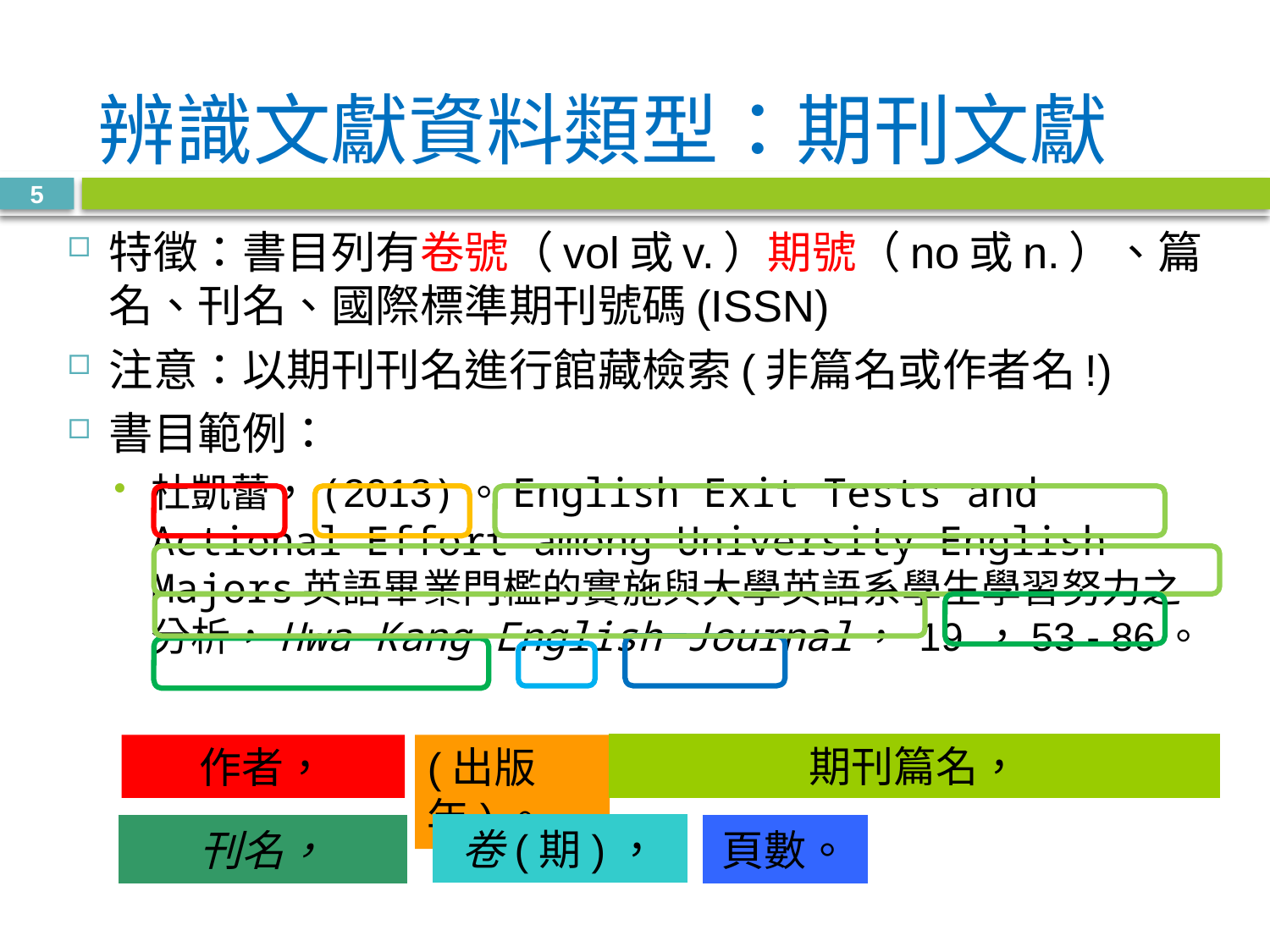

# 辨識文獻資料類型：期刊文獻
5
特徵：書目列有卷號（vol或v.）期號（no或n.）、篇名、刊名、國際標準期刊號碼(ISSN)
注意：以期刊刊名進行館藏檢索(非篇名或作者名!)
書目範例：
杜凱蕾，(2013)。English Exit Tests and Actional Effort among University English Majors英語畢業門檻的實施與大學英語系學生學習努力之分析，Hwa Kang English Journal， 19 ，53 - 86。

期刊篇名，
作者，
(出版年)。
卷(期)，
刊名，
頁數。